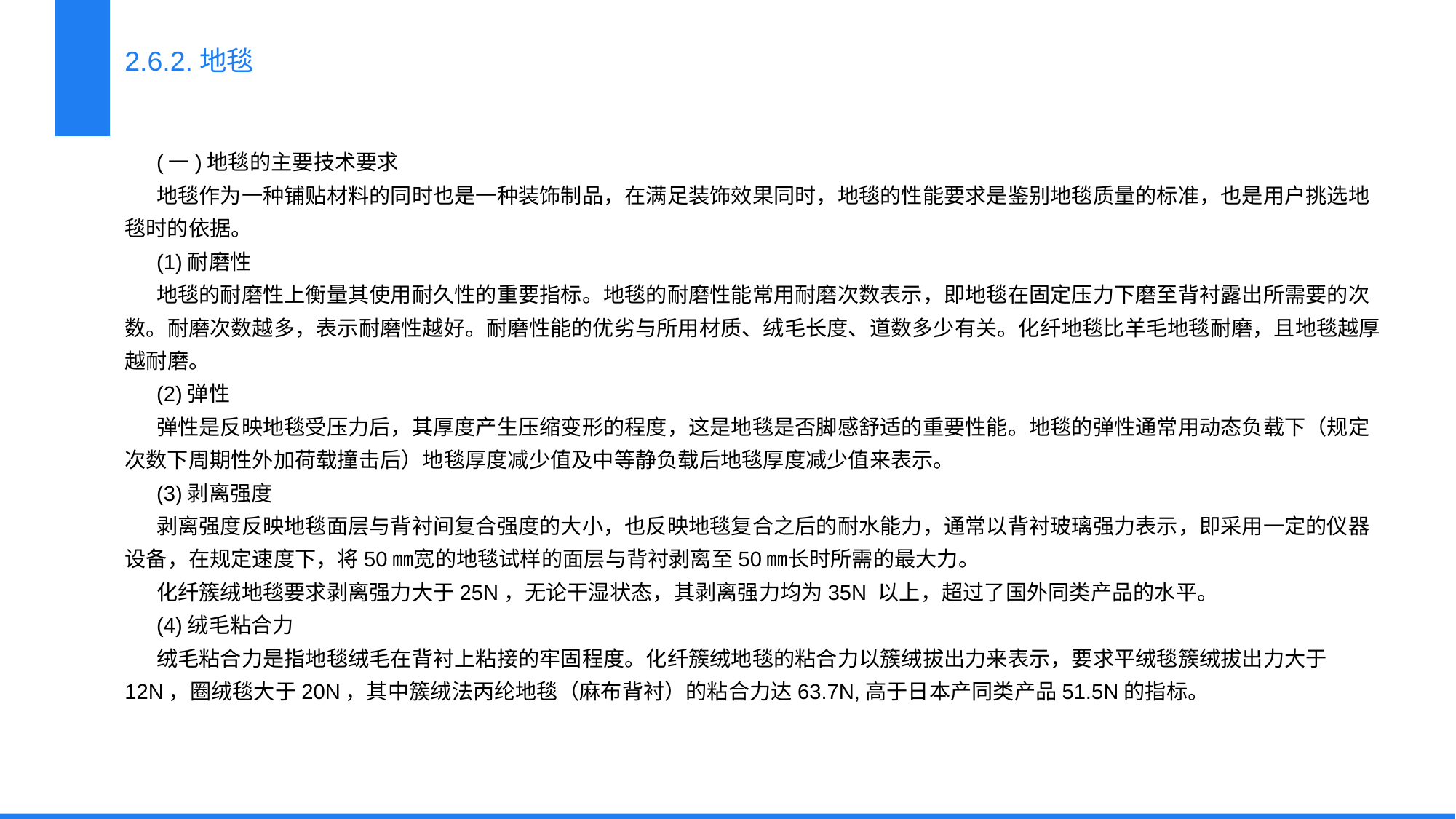

2.6.2.地毯

(一)地毯的主要技术要求
地毯作为一种铺贴材料的同时也是一种装饰制品，在满足装饰效果同时，地毯的性能要求是鉴别地毯质量的标准，也是用户挑选地毯时的依据。
(1)耐磨性
地毯的耐磨性上衡量其使用耐久性的重要指标。地毯的耐磨性能常用耐磨次数表示，即地毯在固定压力下磨至背衬露出所需要的次数。耐磨次数越多，表示耐磨性越好。耐磨性能的优劣与所用材质、绒毛长度、道数多少有关。化纤地毯比羊毛地毯耐磨，且地毯越厚越耐磨。
(2)弹性
弹性是反映地毯受压力后，其厚度产生压缩变形的程度，这是地毯是否脚感舒适的重要性能。地毯的弹性通常用动态负载下（规定次数下周期性外加荷载撞击后）地毯厚度减少值及中等静负载后地毯厚度减少值来表示。
(3)剥离强度
剥离强度反映地毯面层与背衬间复合强度的大小，也反映地毯复合之后的耐水能力，通常以背衬玻璃强力表示，即采用一定的仪器设备，在规定速度下，将50㎜宽的地毯试样的面层与背衬剥离至50㎜长时所需的最大力。
化纤簇绒地毯要求剥离强力大于25N，无论干湿状态，其剥离强力均为35N 以上，超过了国外同类产品的水平。
(4)绒毛粘合力
绒毛粘合力是指地毯绒毛在背衬上粘接的牢固程度。化纤簇绒地毯的粘合力以簇绒拔出力来表示，要求平绒毯簇绒拔出力大于12N，圈绒毯大于20N，其中簇绒法丙纶地毯（麻布背衬）的粘合力达63.7N,高于日本产同类产品51.5N的指标。